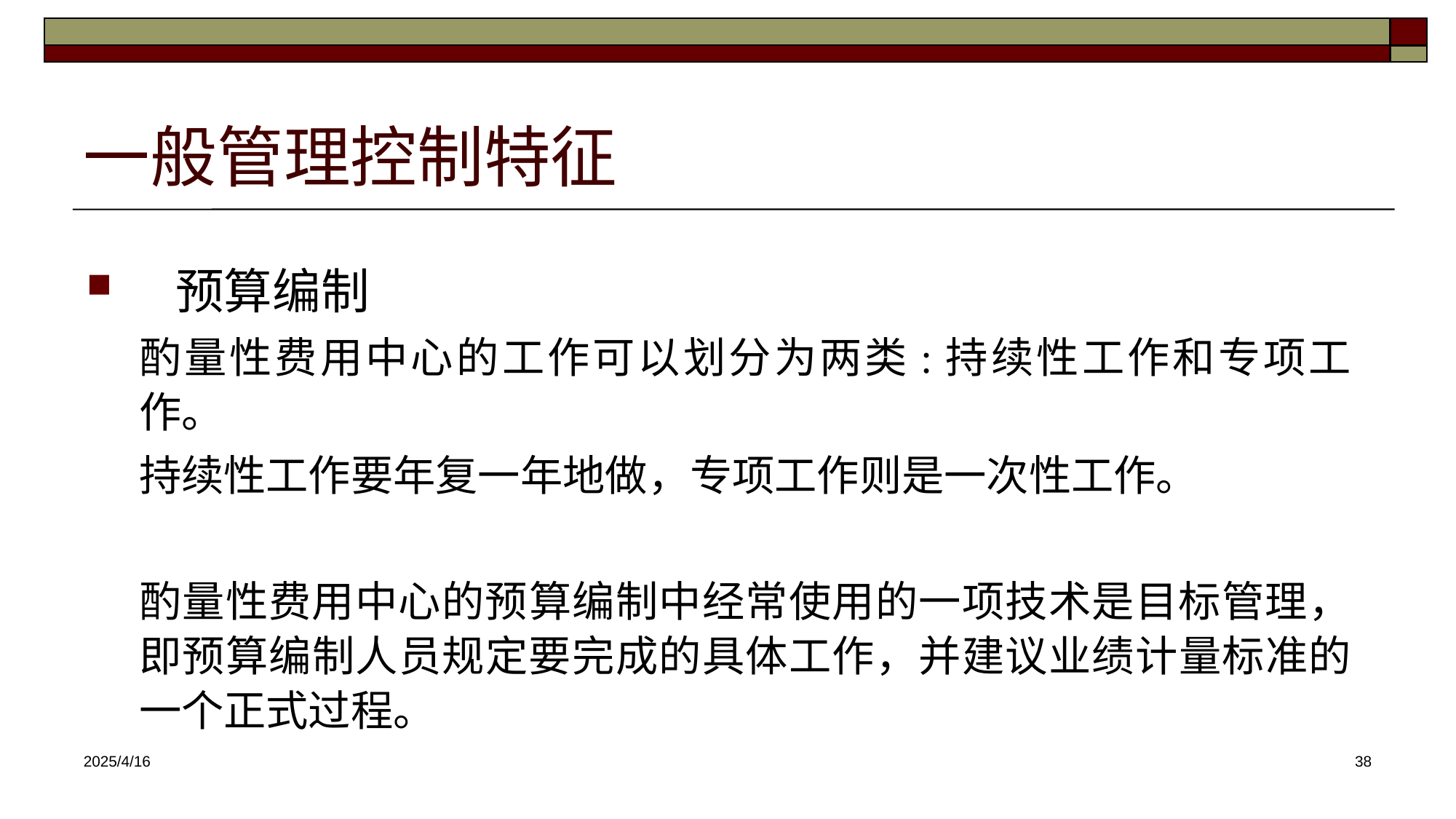

# 一般管理控制特征
预算编制
酌量性费用中心的工作可以划分为两类:持续性工作和专项工作。
持续性工作要年复一年地做，专项工作则是一次性工作。

酌量性费用中心的预算编制中经常使用的一项技术是目标管理，即预算编制人员规定要完成的具体工作，并建议业绩计量标准的一个正式过程。
2025/4/16
38